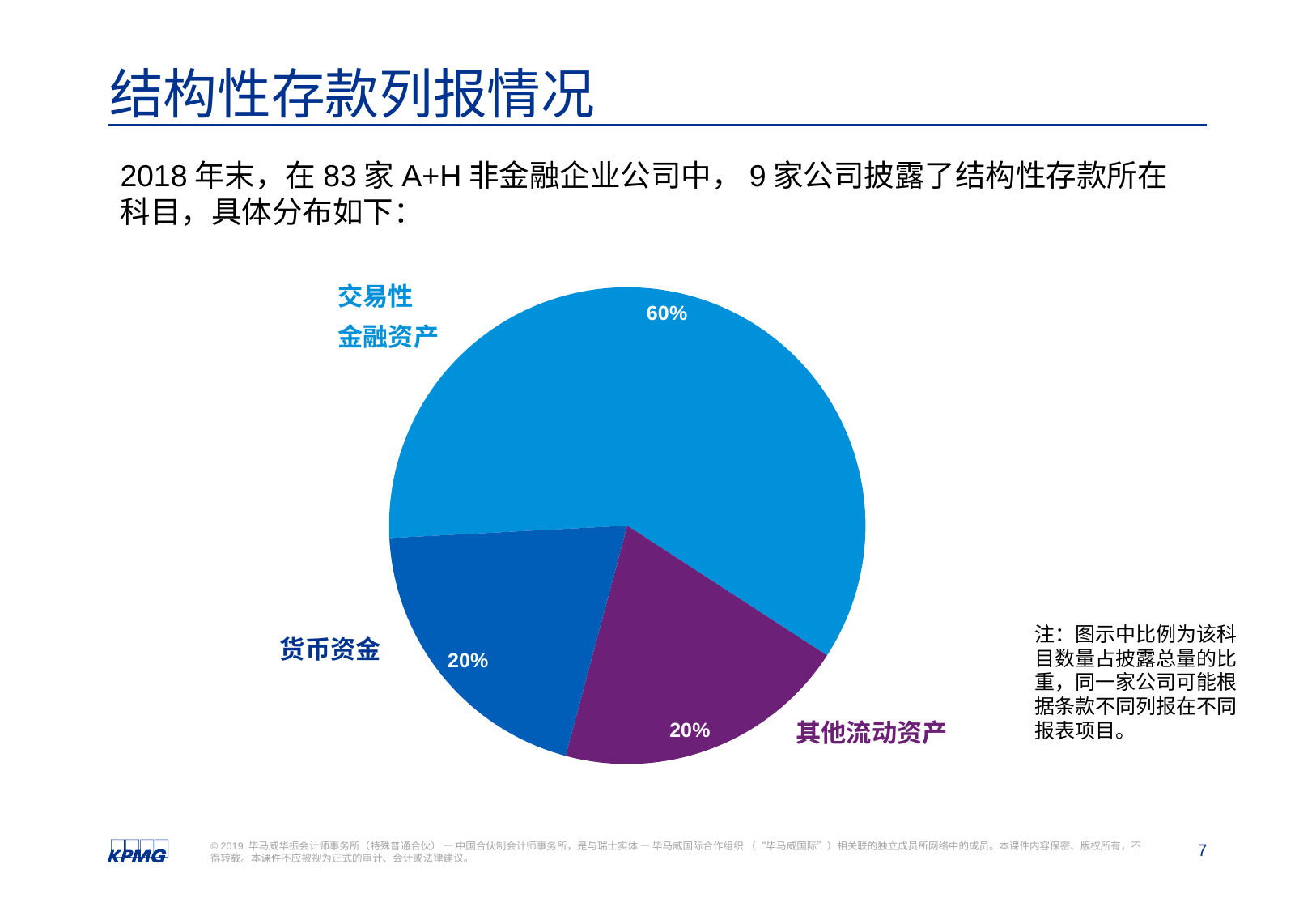

# 结构性存款列报情况
2018年末，在83家A+H非金融企业公司中，9家公司披露了结构性存款所在科目，具体分布如下：

### Chart

| Category | Sales |
|---|---|
交易性
金融资产
货币资金

注：图示中比例为该科目数量占披露总量的比重，同一家公司可能根据条款不同列报在不同报表项目。